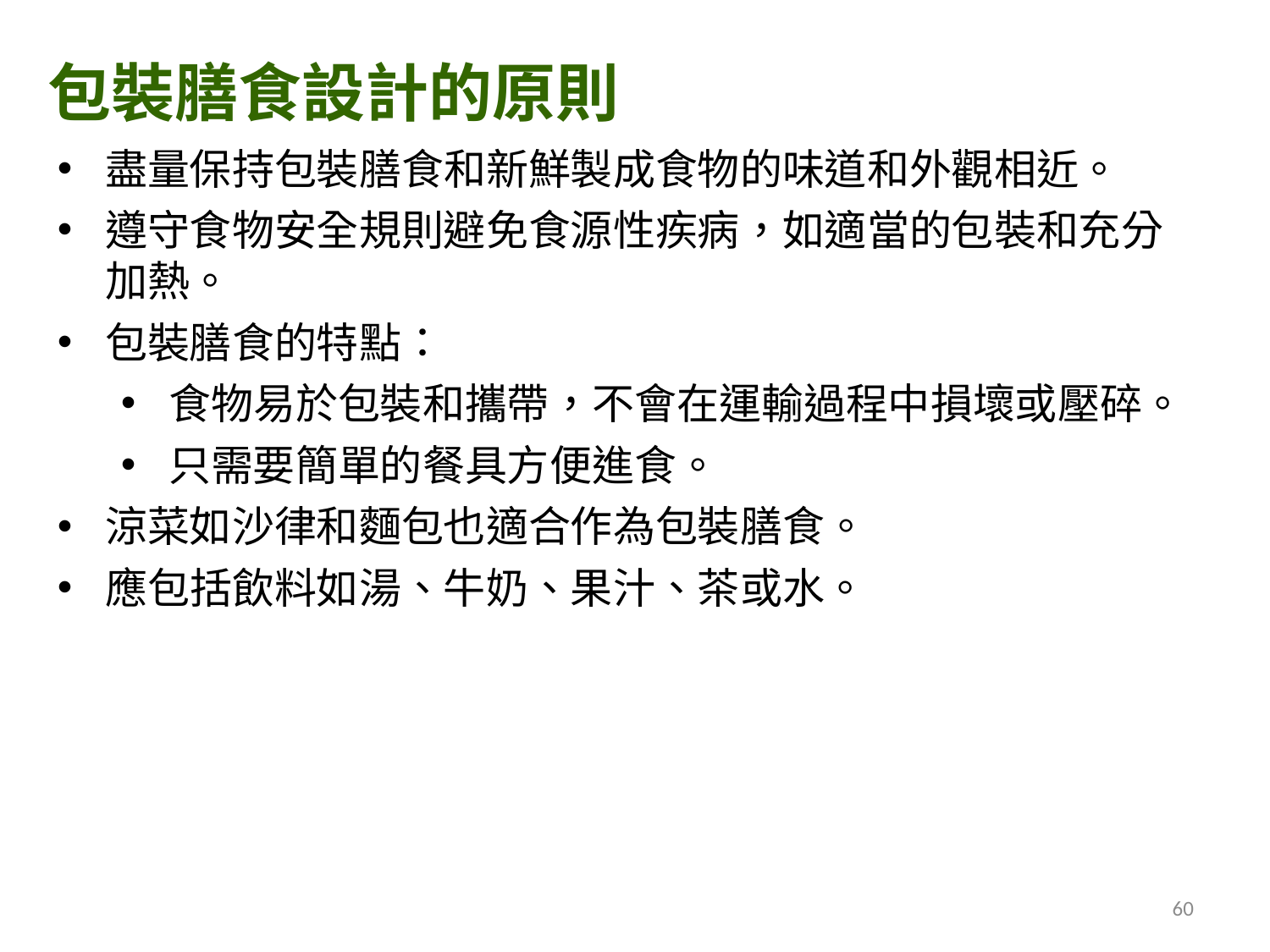

包裝膳食設計的原則
盡量保持包裝膳食和新鮮製成食物的味道和外觀相近。
遵守食物安全規則避免食源性疾病，如適當的包裝和充分加熱。
包裝膳食的特點：
食物易於包裝和攜帶，不會在運輸過程中損壞或壓碎。
只需要簡單的餐具方便進食。
涼菜如沙律和麵包也適合作為包裝膳食。
應包括飲料如湯、牛奶、果汁、茶或水。
60